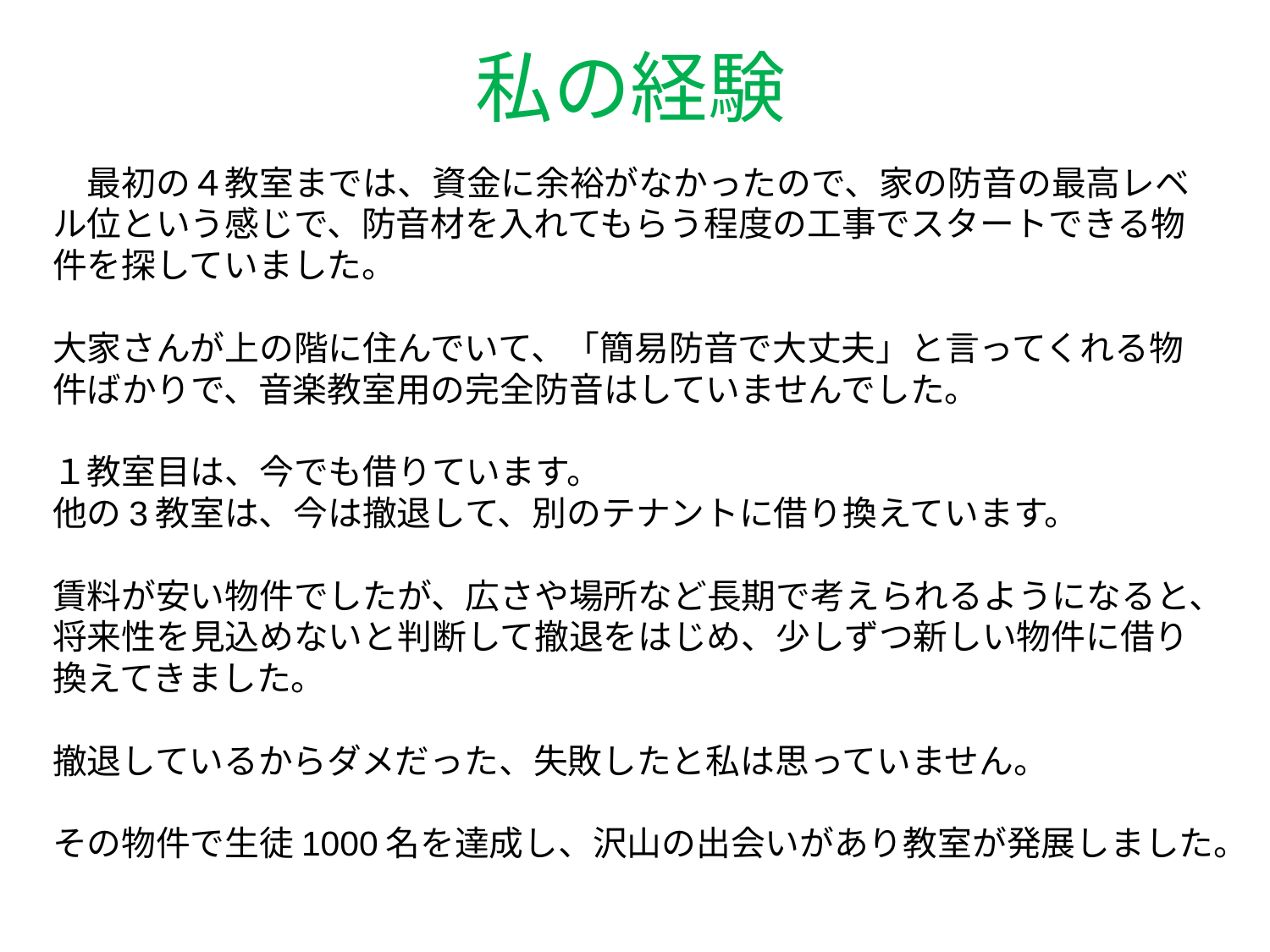

私の経験
# 最初の４教室までは、資金に余裕がなかったので、家の防音の最高レベル位という感じで、防音材を入れてもらう程度の工事でスタートできる物件を探していました。 大家さんが上の階に住んでいて、「簡易防音で大丈夫」と言ってくれる物件ばかりで、音楽教室用の完全防音はしていませんでした。 １教室目は、今でも借りています。 他の3教室は、今は撤退して、別のテナントに借り換えています。 賃料が安い物件でしたが、広さや場所など長期で考えられるようになると、将来性を見込めないと判断して撤退をはじめ、少しずつ新しい物件に借り換えてきました。 撤退しているからダメだった、失敗したと私は思っていません。 その物件で生徒1000名を達成し、沢山の出会いがあり教室が発展しました。